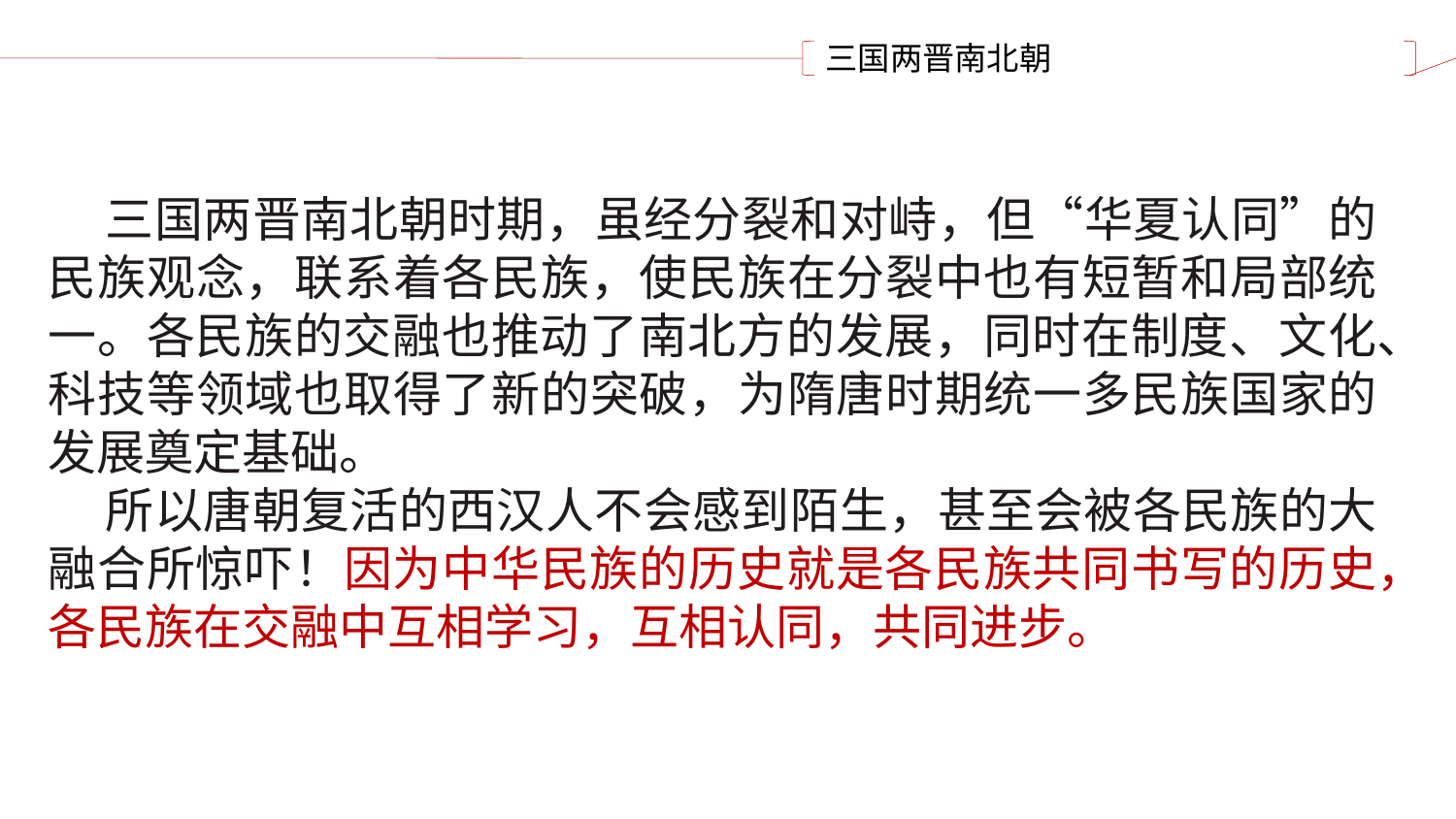

三国两晋南北朝

    三国两晋南北朝时期，虽经分裂和对峙，但“华夏认同”的民族观念，联系着各民族，使民族在分裂中也有短暂和局部统一。各民族的交融也推动了南北方的发展，同时在制度、文化、科技等领域也取得了新的突破，为隋唐时期统一多民族国家的发展奠定基础。
    所以唐朝复活的西汉人不会感到陌生，甚至会被各民族的大融合所惊吓！因为中华民族的历史就是各民族共同书写的历史，各民族在交融中互相学习，互相认同，共同进步。